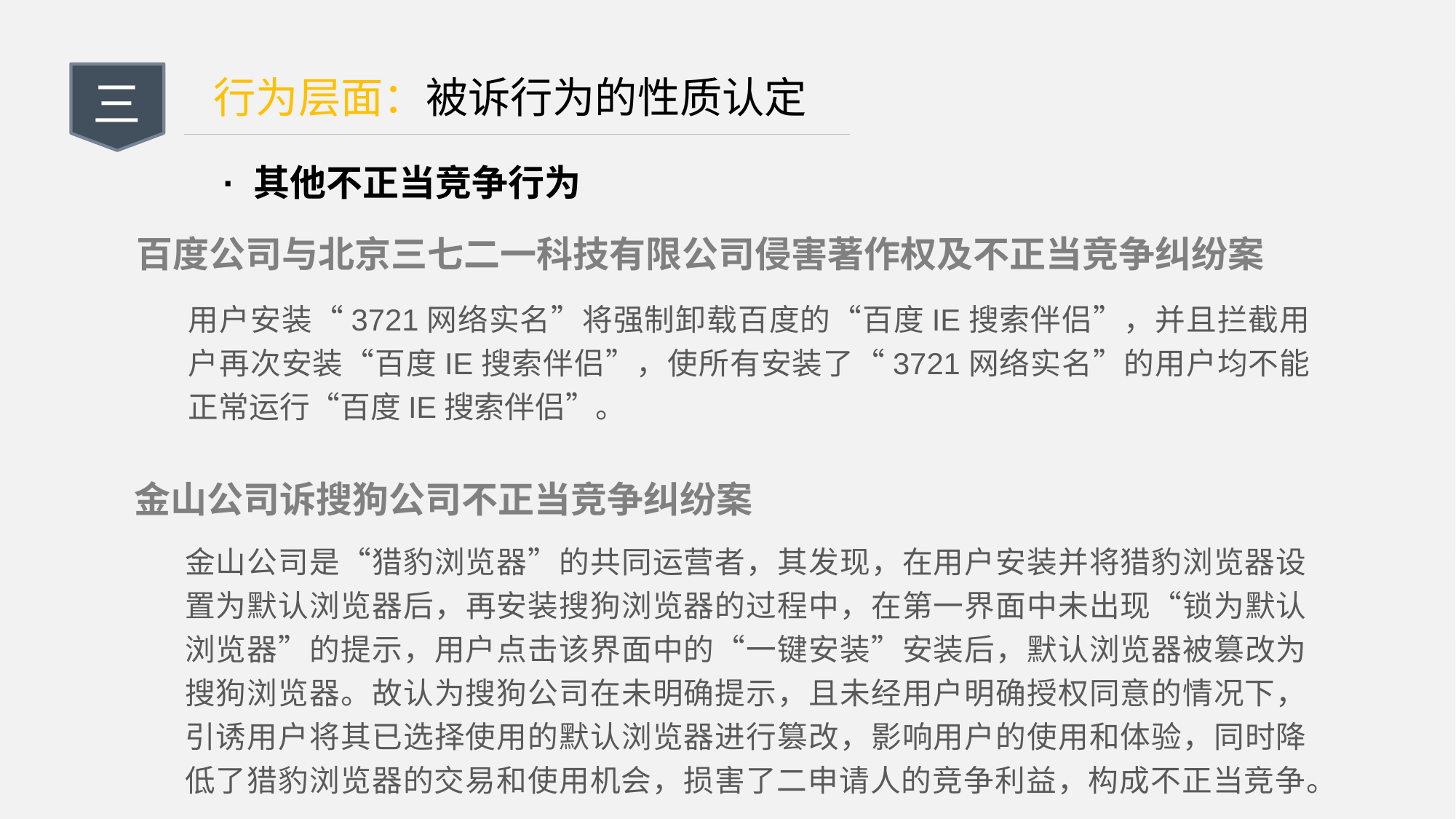

三
行为层面：被诉行为的性质认定
· 其他不正当竞争行为
百度公司与北京三七二一科技有限公司侵害著作权及不正当竞争纠纷案
用户安装“3721网络实名”将强制卸载百度的“百度IE搜索伴侣”，并且拦截用户再次安装“百度IE搜索伴侣”，使所有安装了“3721网络实名”的用户均不能正常运行“百度IE搜索伴侣”。
金山公司诉搜狗公司不正当竞争纠纷案
金山公司是“猎豹浏览器”的共同运营者，其发现，在用户安装并将猎豹浏览器设置为默认浏览器后，再安装搜狗浏览器的过程中，在第一界面中未出现“锁为默认浏览器”的提示，用户点击该界面中的“一键安装”安装后，默认浏览器被篡改为搜狗浏览器。故认为搜狗公司在未明确提示，且未经用户明确授权同意的情况下，引诱用户将其已选择使用的默认浏览器进行篡改，影响用户的使用和体验，同时降低了猎豹浏览器的交易和使用机会，损害了二申请人的竞争利益，构成不正当竞争。